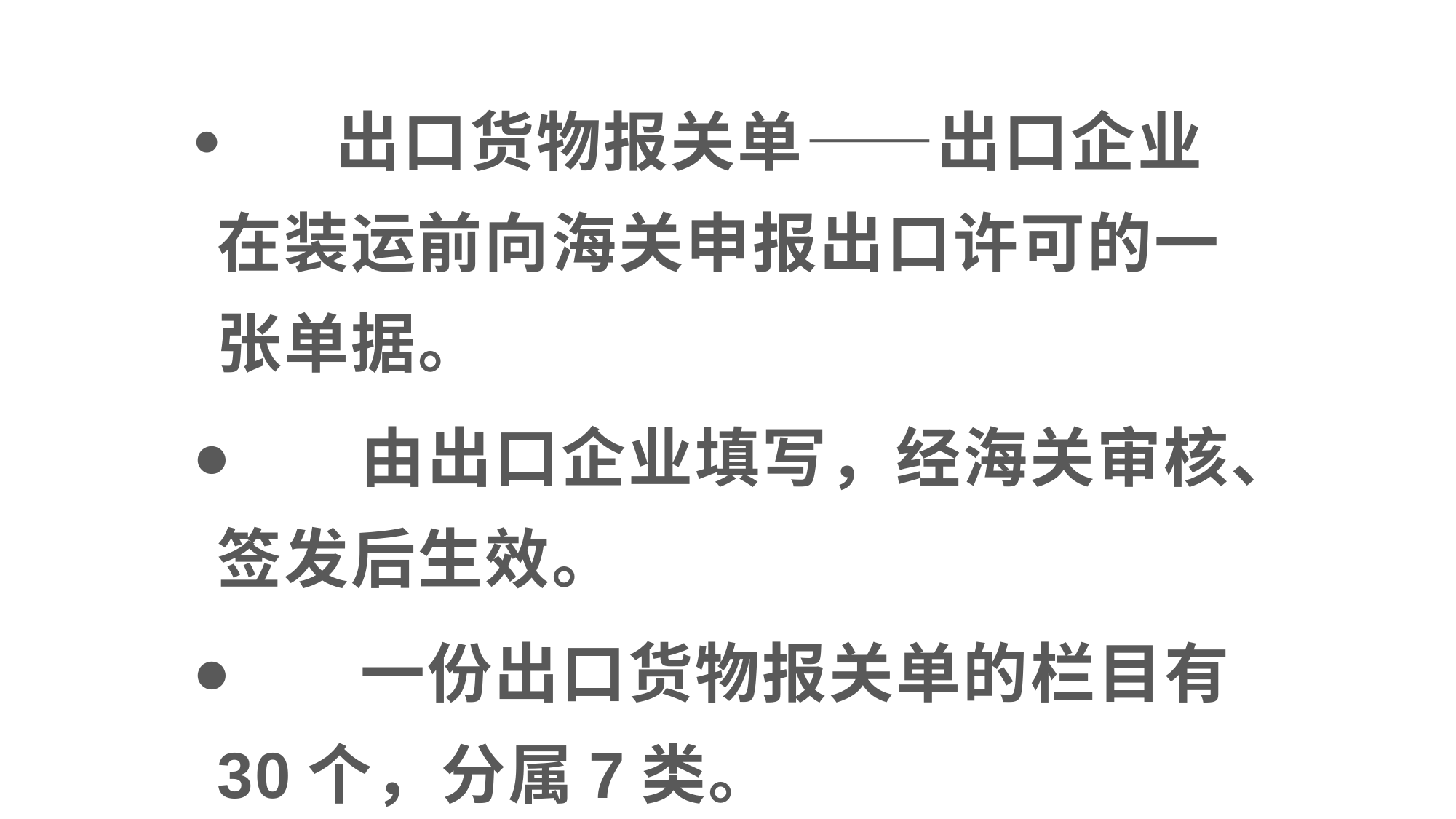

出口货物报关单——出口企业在装运前向海关申报出口许可的一张单据。
       由出口企业填写，经海关审核、签发后生效。
       一份出口货物报关单的栏目有30个，分属7类。